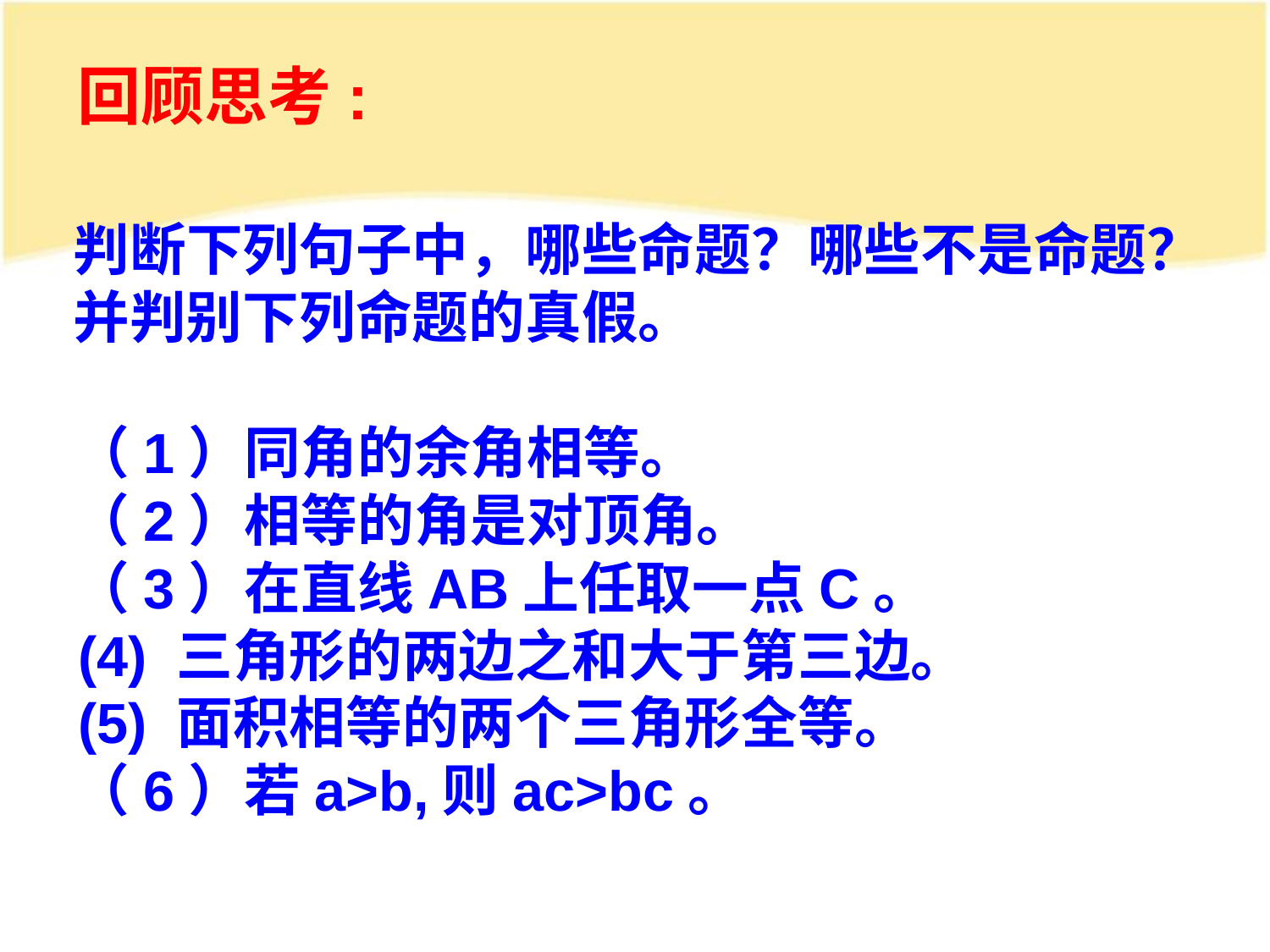

回顾思考:
 判断下列句子中，哪些命题？哪些不是命题？
 并判别下列命题的真假。

 （1）同角的余角相等。
 （2）相等的角是对顶角。
 （3）在直线AB上任取一点C。
  (4) 三角形的两边之和大于第三边。
  (5) 面积相等的两个三角形全等。
 （6）若a>b,则ac>bc。